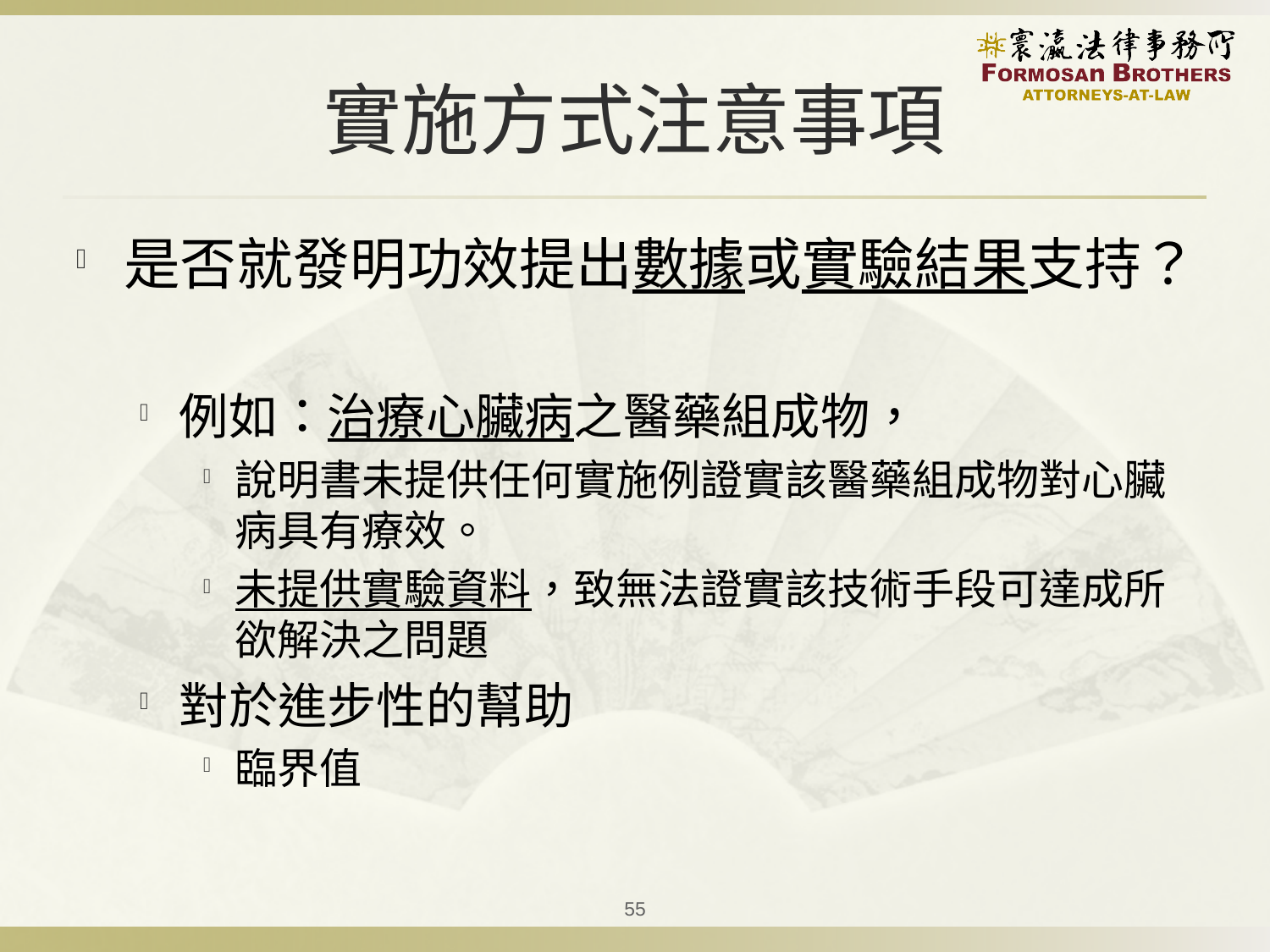

# 實施方式注意事項
是否就發明功效提出數據或實驗結果支持？

例如：治療心臟病之醫藥組成物，
說明書未提供任何實施例證實該醫藥組成物對心臟病具有療效。
未提供實驗資料，致無法證實該技術手段可達成所欲解決之問題
對於進步性的幫助
臨界值
55